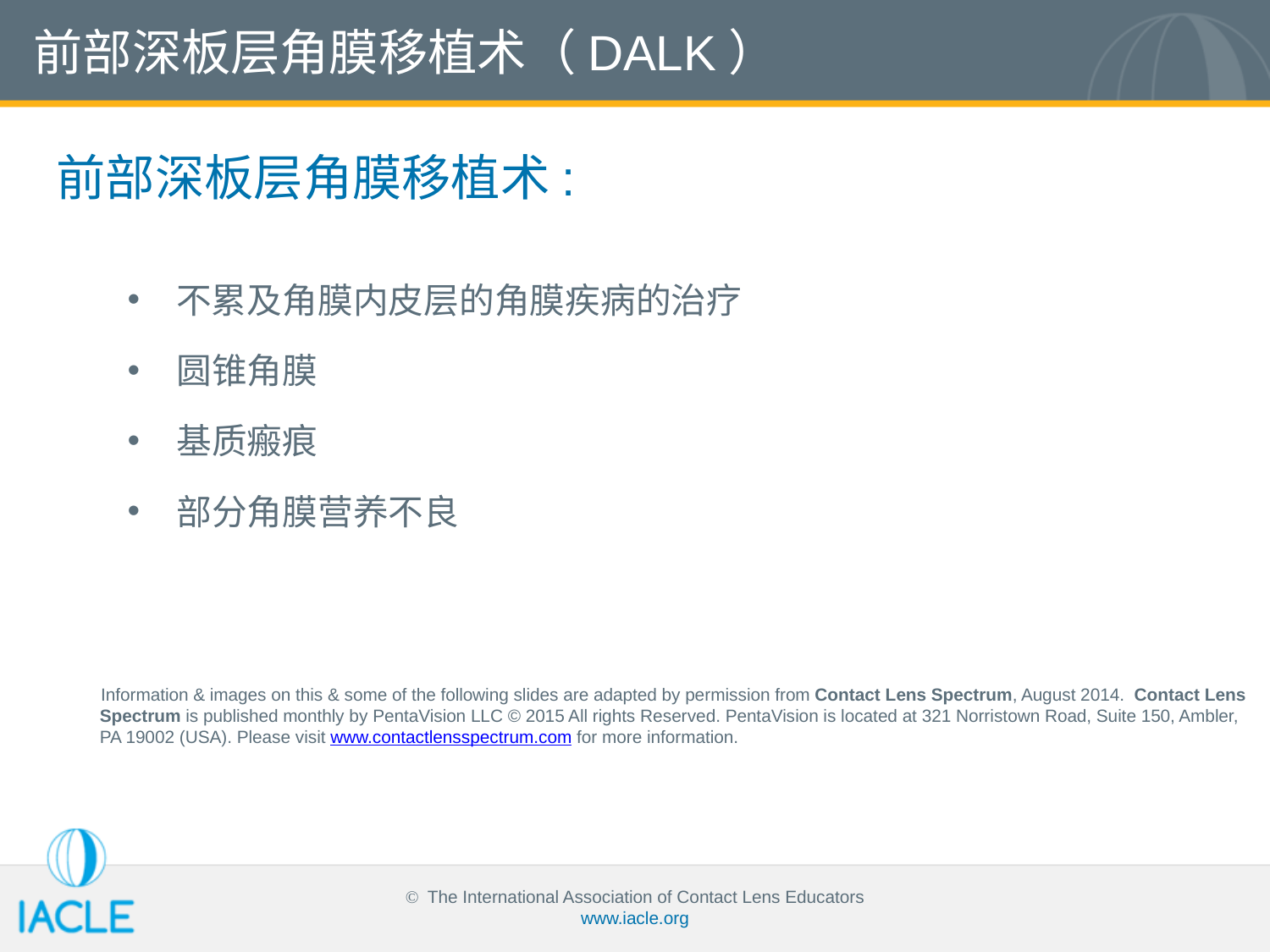

前部深板层角膜移植术（DALK）
前部深板层角膜移植术:
不累及角膜内皮层的角膜疾病的治疗
圆锥角膜
基质瘢痕
部分角膜营养不良

          Information & images on this & some of the following slides are adapted by permission from Contact Lens Spectrum, August 2014.  Contact Lens Spectrum is published monthly by PentaVision LLC © 2015 All rights Reserved. PentaVision is located at 321 Norristown Road, Suite 150, Ambler, PA 19002 (USA). Please visit www.contactlensspectrum.com for more information.